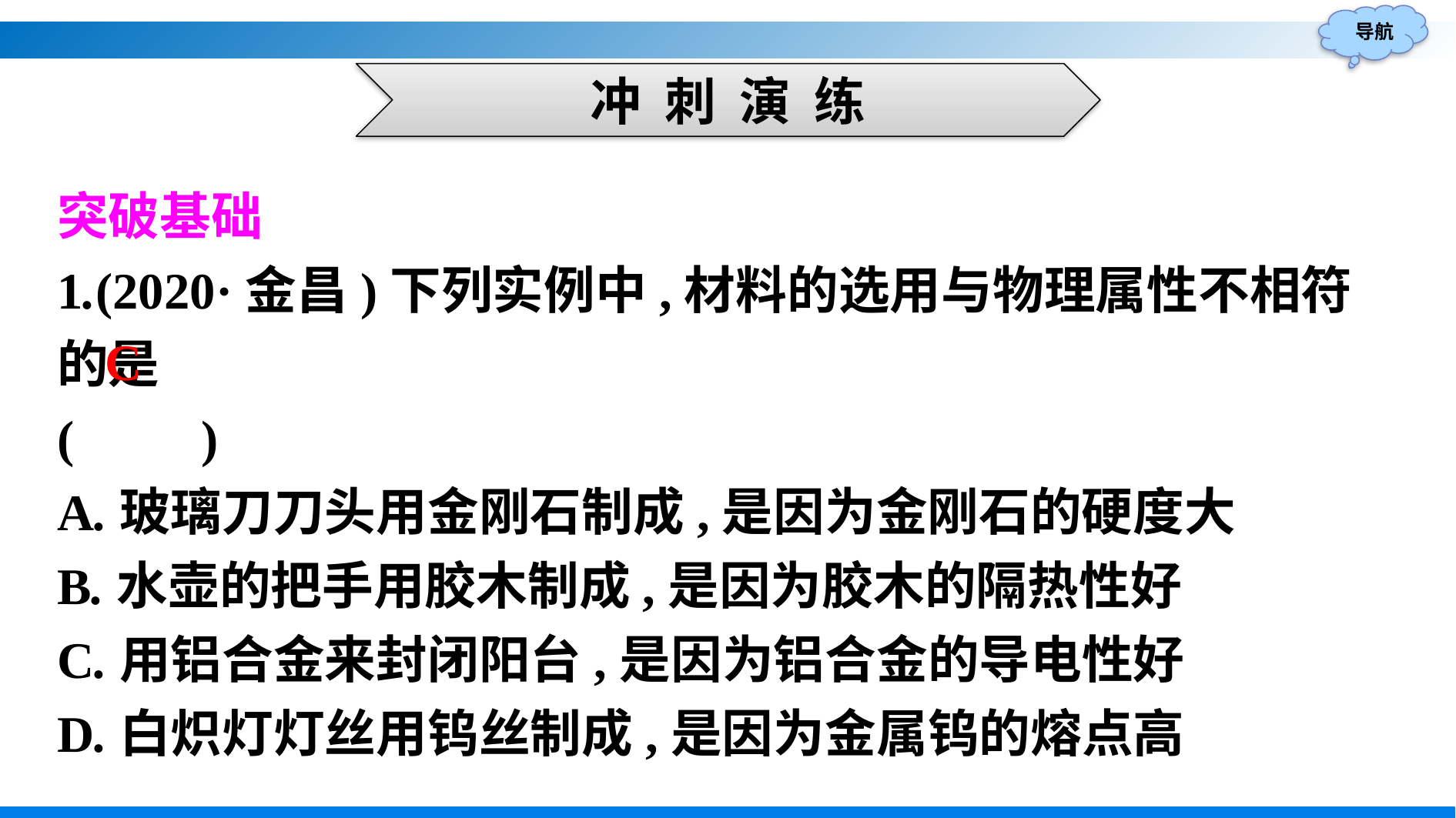

冲  刺  演  练
突破基础
1.(2020·金昌)下列实例中,材料的选用与物理属性不相符的是
(　　)
A.玻璃刀刀头用金刚石制成,是因为金刚石的硬度大
B.水壶的把手用胶木制成,是因为胶木的隔热性好
C.用铝合金来封闭阳台,是因为铝合金的导电性好
D.白炽灯灯丝用钨丝制成,是因为金属钨的熔点高
C